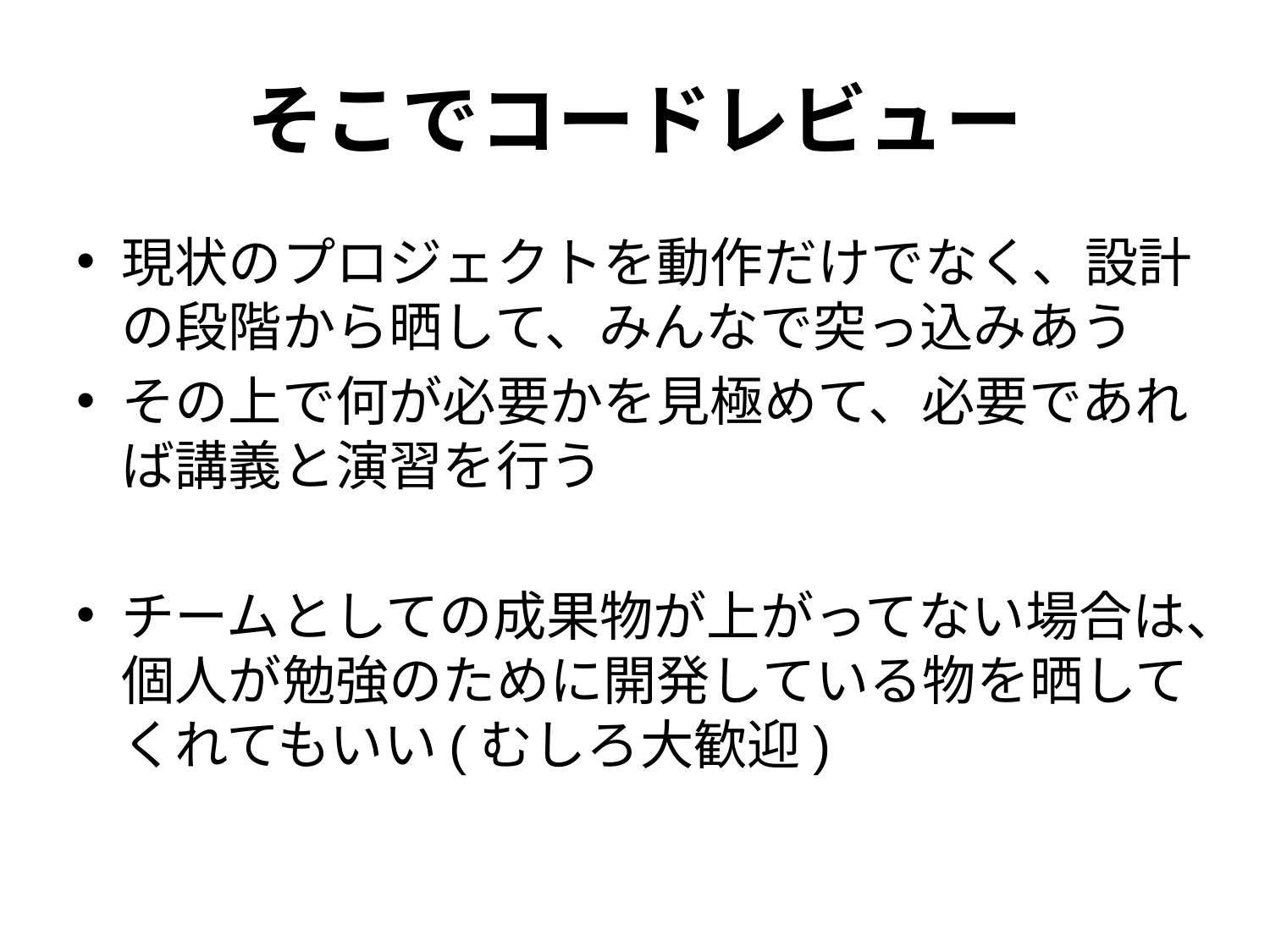

# そこでコードレビュー
現状のプロジェクトを動作だけでなく、設計の段階から晒して、みんなで突っ込みあう
その上で何が必要かを見極めて、必要であれば講義と演習を行う

チームとしての成果物が上がってない場合は、個人が勉強のために開発している物を晒してくれてもいい(むしろ大歓迎)